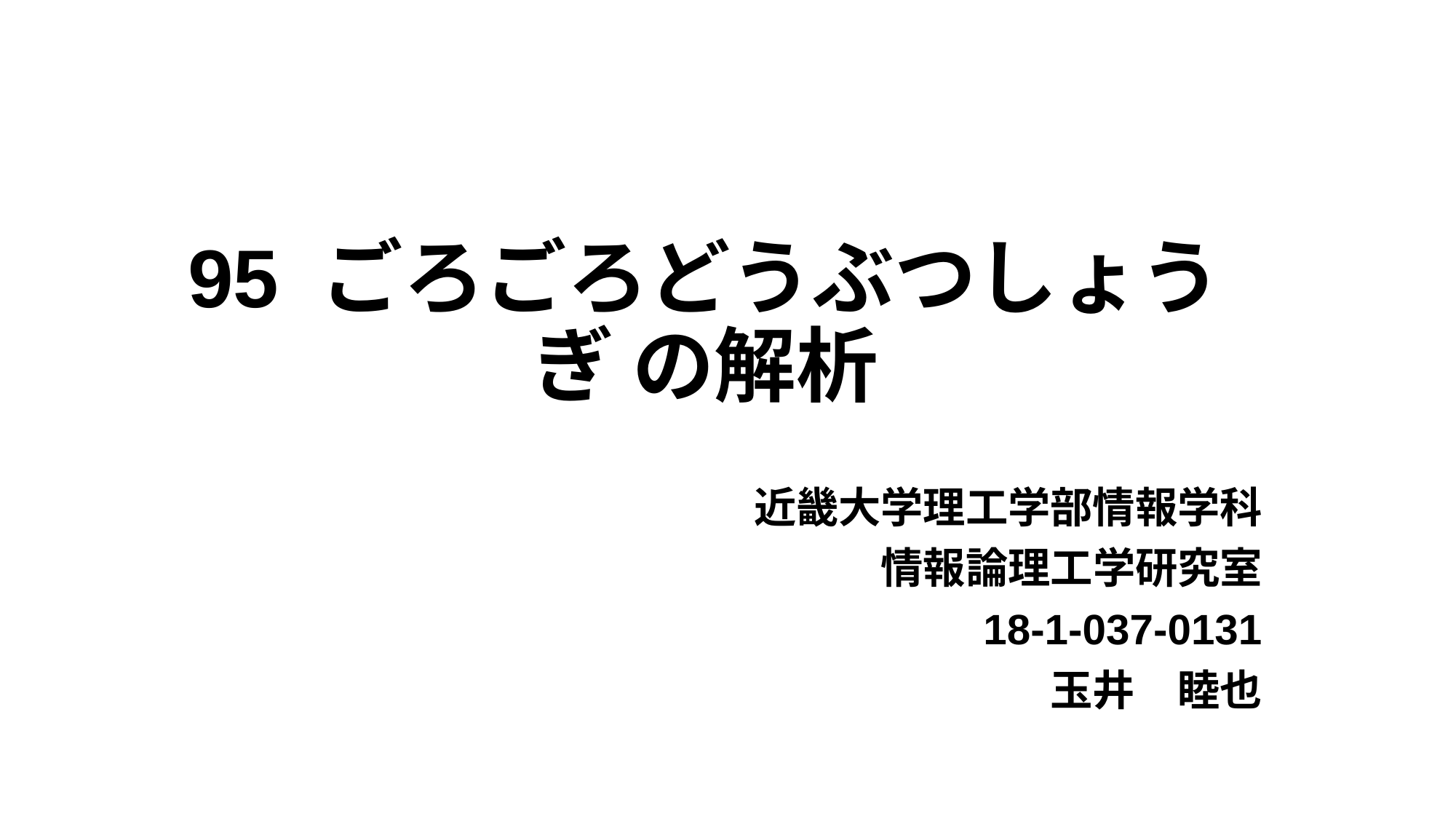

# 95 ごろごろどうぶつしょうぎ の解析
近畿大学理工学部情報学科
情報論理工学研究室
18-1-037-0131
玉井　睦也